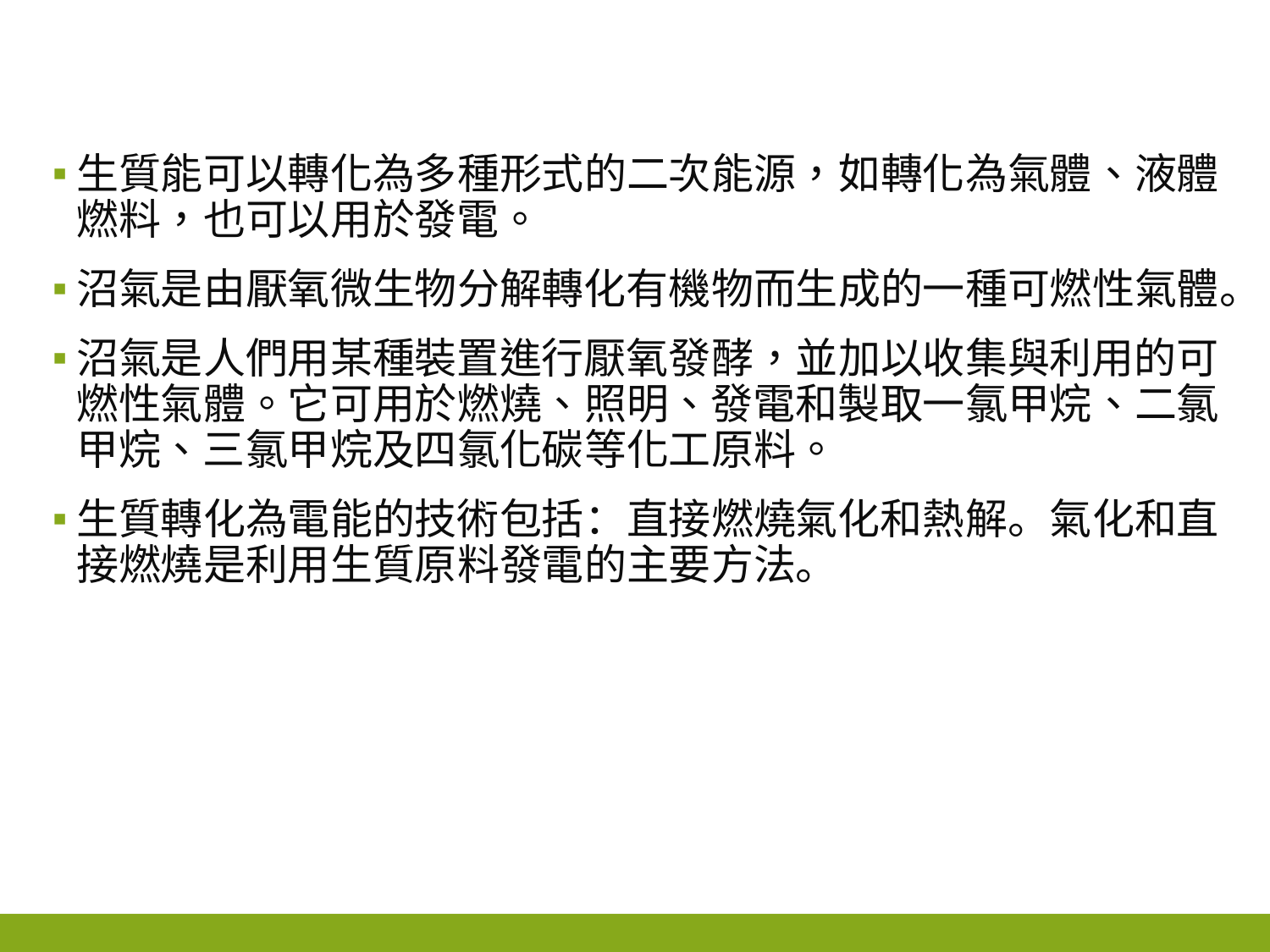

#
生質能可以轉化為多種形式的二次能源，如轉化為氣體、液體燃料，也可以用於發電。
沼氣是由厭氧微生物分解轉化有機物而生成的一種可燃性氣體。
沼氣是人們用某種裝置進行厭氧發酵，並加以收集與利用的可燃性氣體。它可用於燃燒、照明、發電和製取一氯甲烷、二氯甲烷、三氯甲烷及四氯化碳等化工原料。
生質轉化為電能的技術包括：直接燃燒氣化和熱解。氣化和直接燃燒是利用生質原料發電的主要方法。